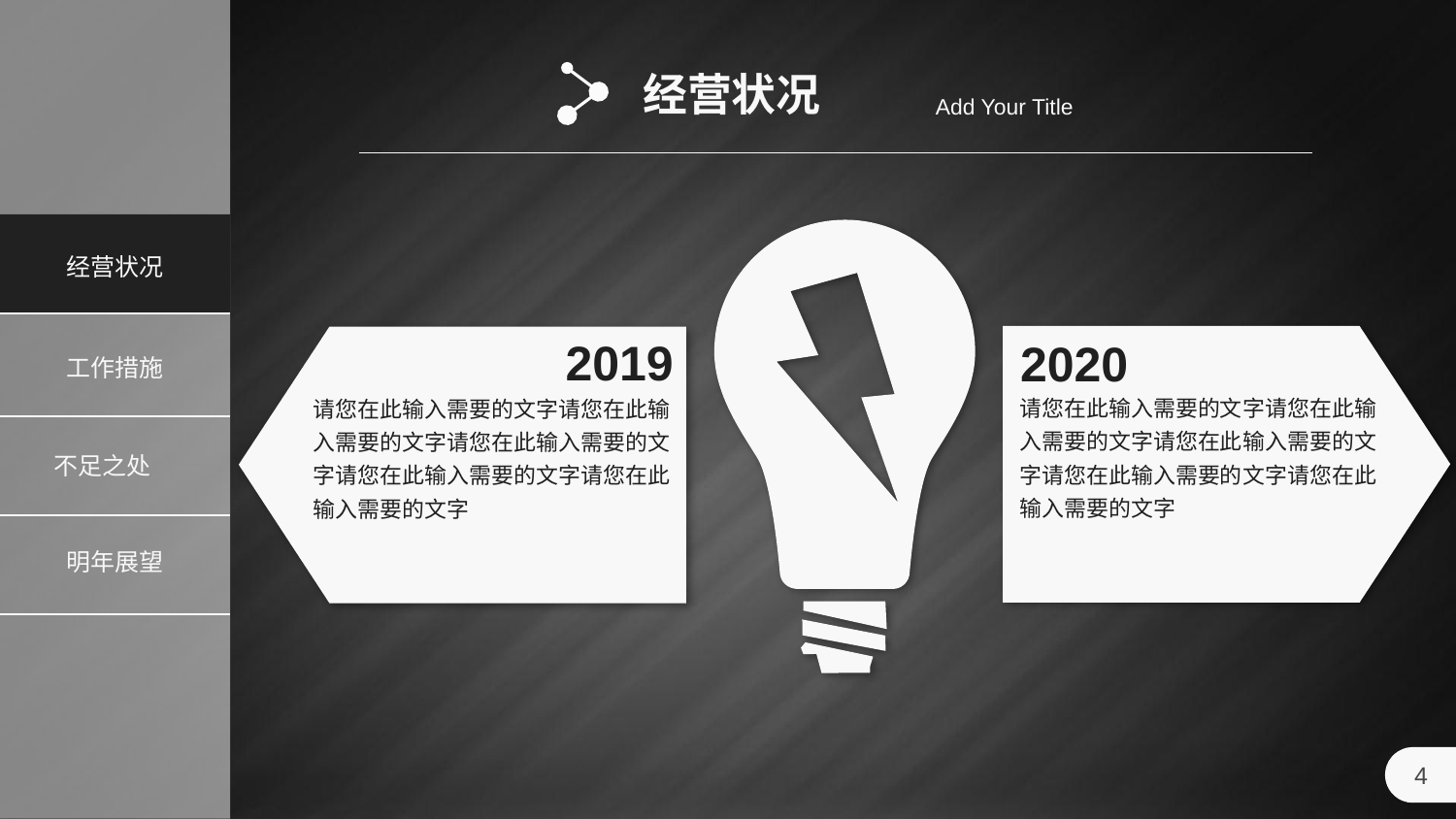

经营状况
Add Your Title

2019
2020

请您在此输入需要的文字请您在此输入需要的文字请您在此输入需要的文字请您在此输入需要的文字请您在此输入需要的文字
请您在此输入需要的文字请您在此输入需要的文字请您在此输入需要的文字请您在此输入需要的文字请您在此输入需要的文字